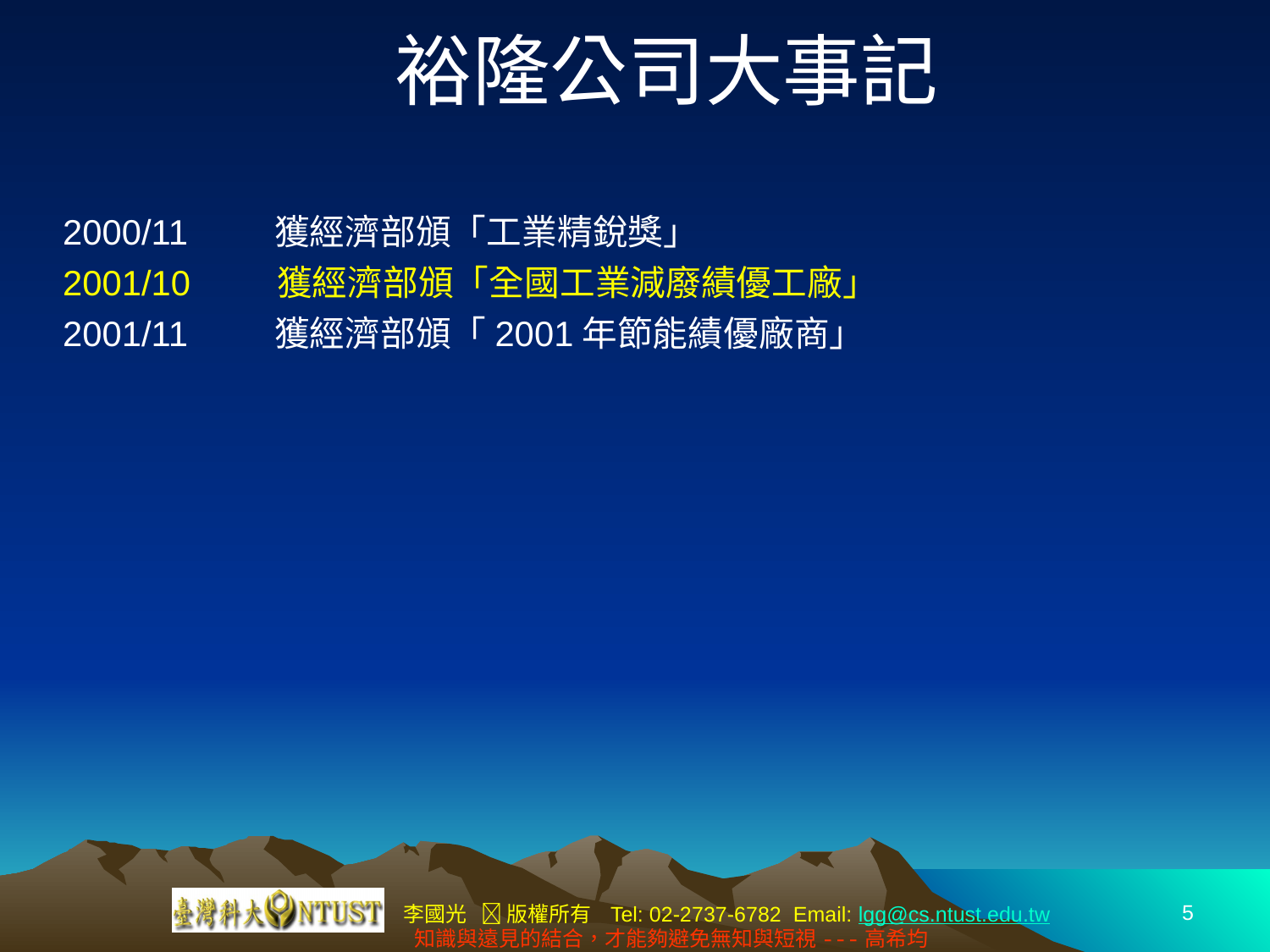

裕隆公司大事記
2000/11        獲經濟部頒「工業精銳獎」
2001/10        獲經濟部頒「全國工業減廢績優工廠」
2001/11        獲經濟部頒「2001年節能績優廠商」
5